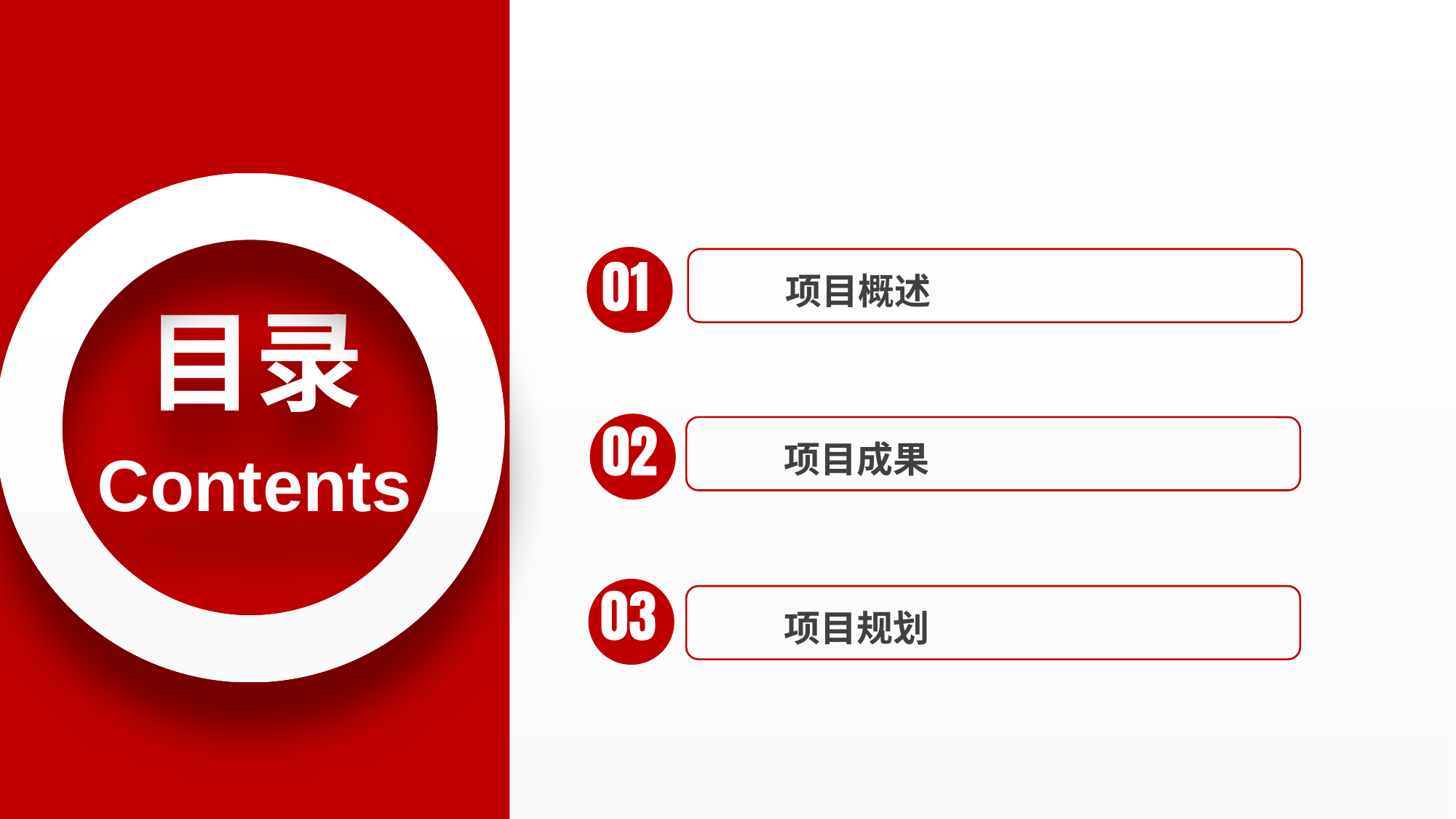

01

项目概述
目录
Contents
02

项目成果
03

项目规划